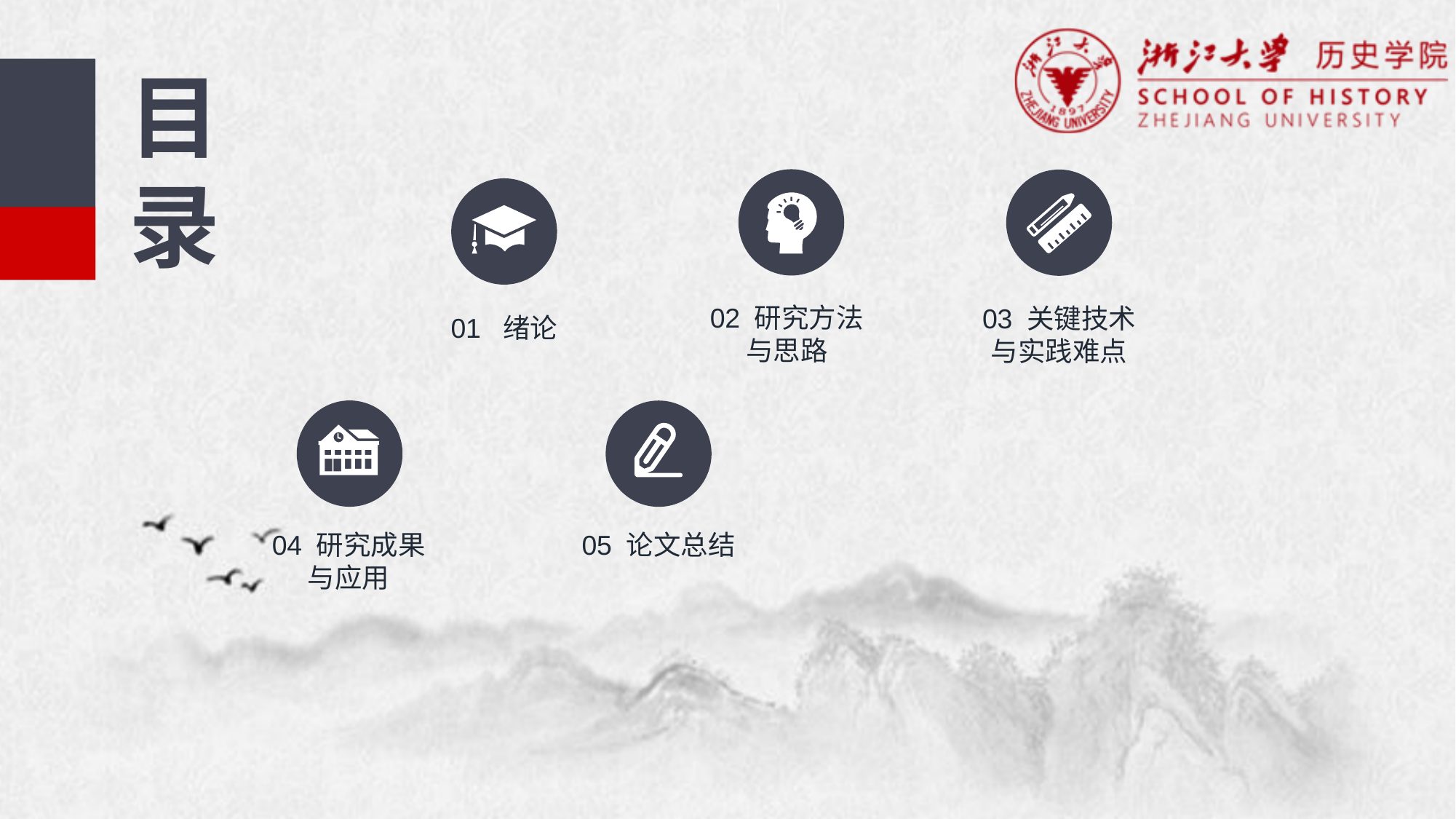

目录

02 研究方法
与思路

03 关键技术
与实践难点

01  绪论

04 研究成果
与应用

05 论文总结